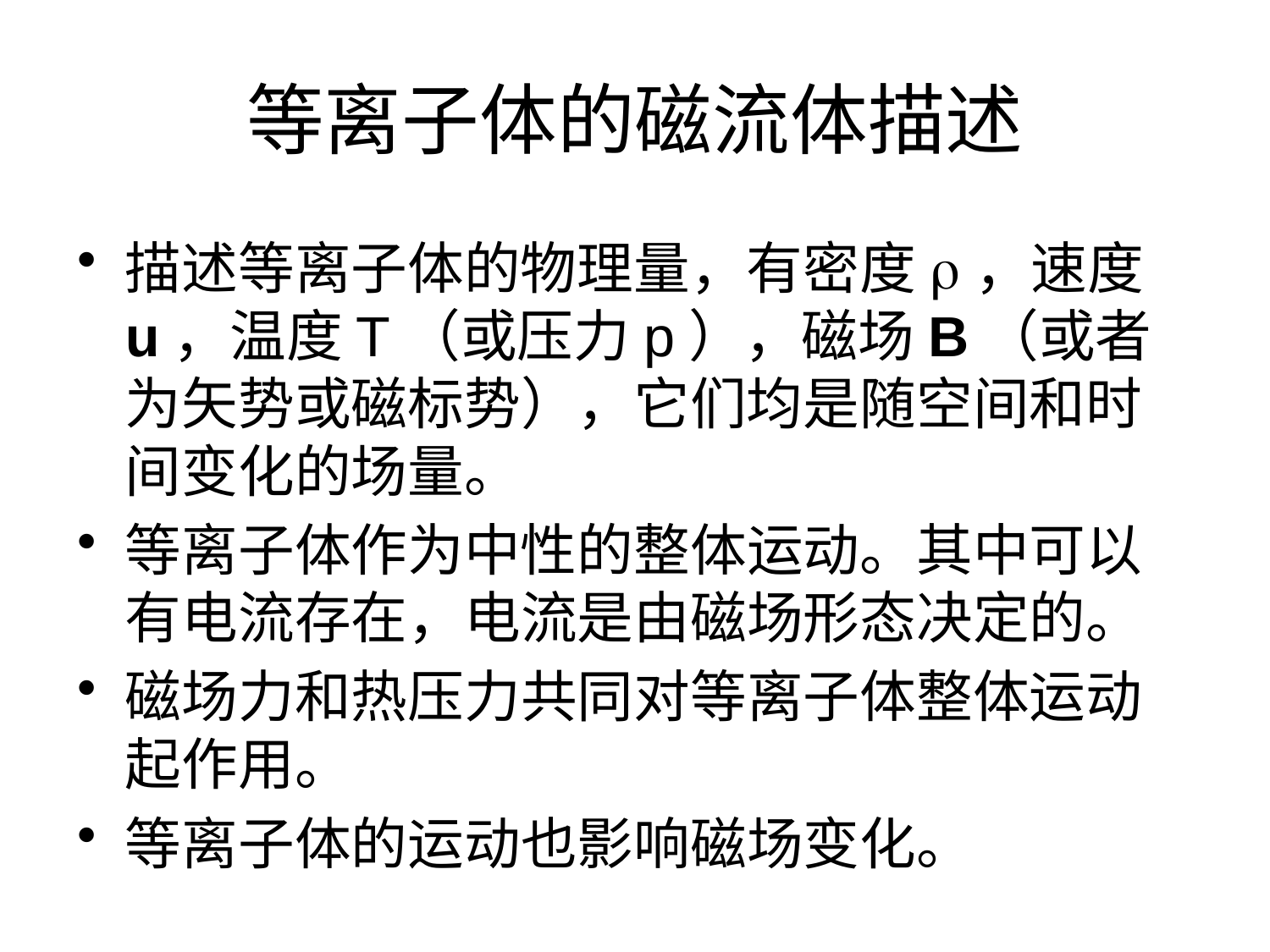

# 等离子体的磁流体描述
描述等离子体的物理量，有密度ρ，速度u，温度T（或压力p），磁场B（或者为矢势或磁标势），它们均是随空间和时间变化的场量。
等离子体作为中性的整体运动。其中可以有电流存在，电流是由磁场形态决定的。
磁场力和热压力共同对等离子体整体运动起作用。
等离子体的运动也影响磁场变化。